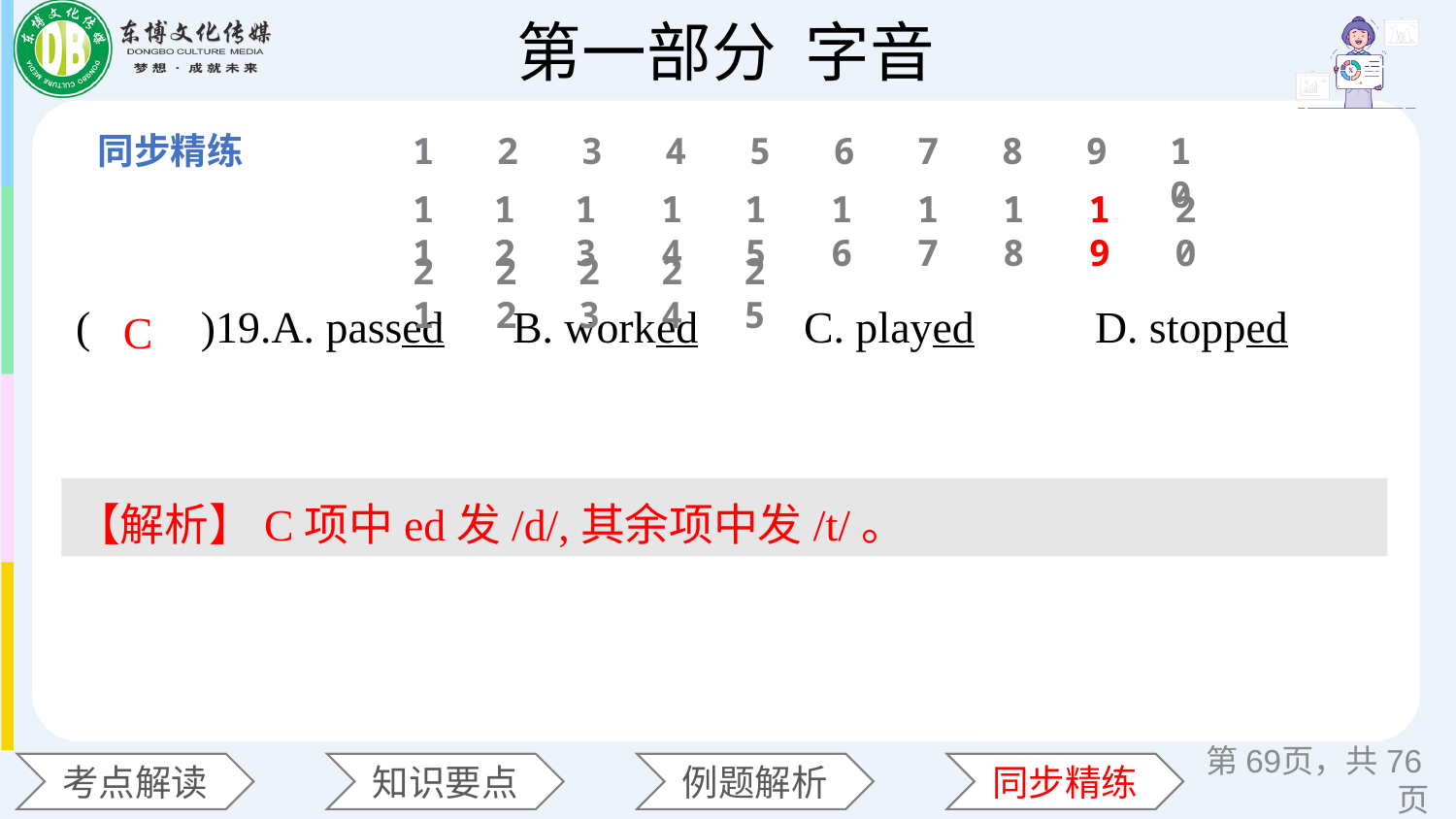

1
2
3
4
5
6
7
8
9
10
11
12
13
14
15
16
17
18
19
20

(　　)19.A. passed    	B. worked    	C. played    	D. stopped

21
22
23
24
25
C
【解析】C项中ed发/d/,其余项中发/t/。
第69页，共76页